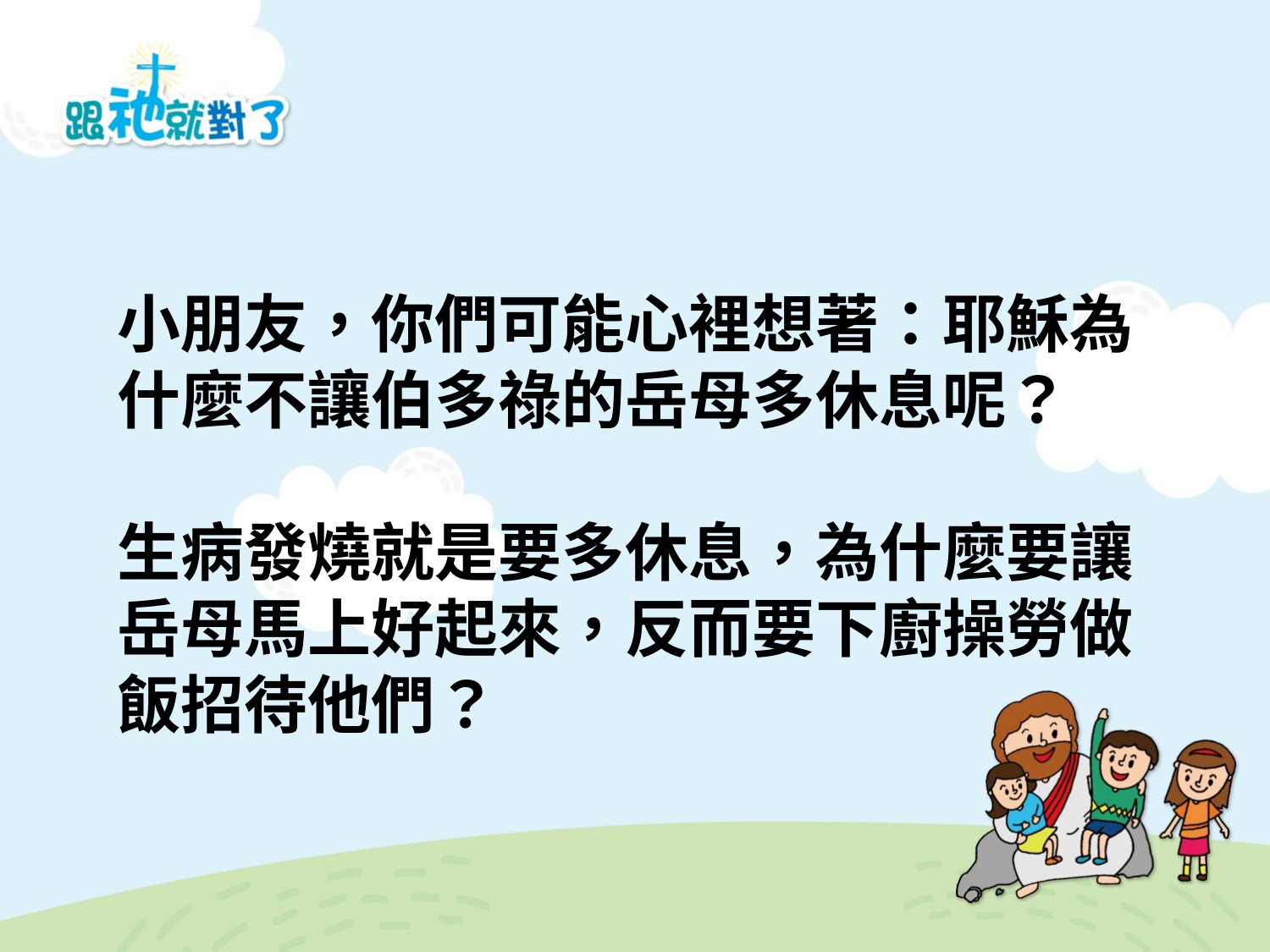

小朋友，你們可能心裡想著：耶穌為什麼不讓伯多祿的岳母多休息呢？

生病發燒就是要多休息，為什麼要讓岳母馬上好起來，反而要下廚操勞做飯招待他們？